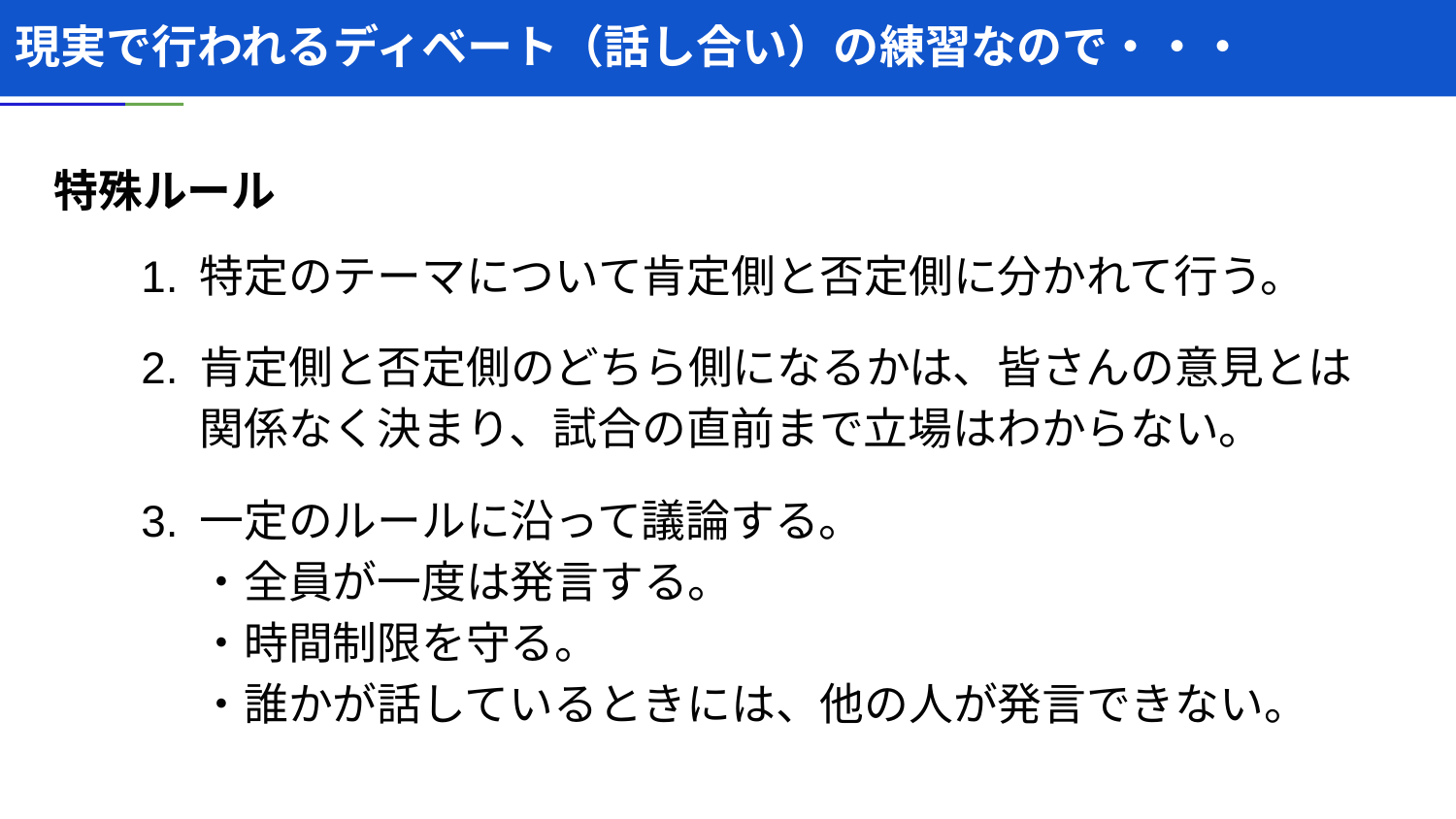

# 現実で行われるディベート（話し合い）の練習なので・・・
特殊ルール
特定のテーマについて肯定側と否定側に分かれて行う。
肯定側と否定側のどちら側になるかは、皆さんの意見とは関係なく決まり、試合の直前まで立場はわからない。
一定のルールに沿って議論する。
・全員が一度は発言する。
・時間制限を守る。
・誰かが話しているときには、他の人が発言できない。